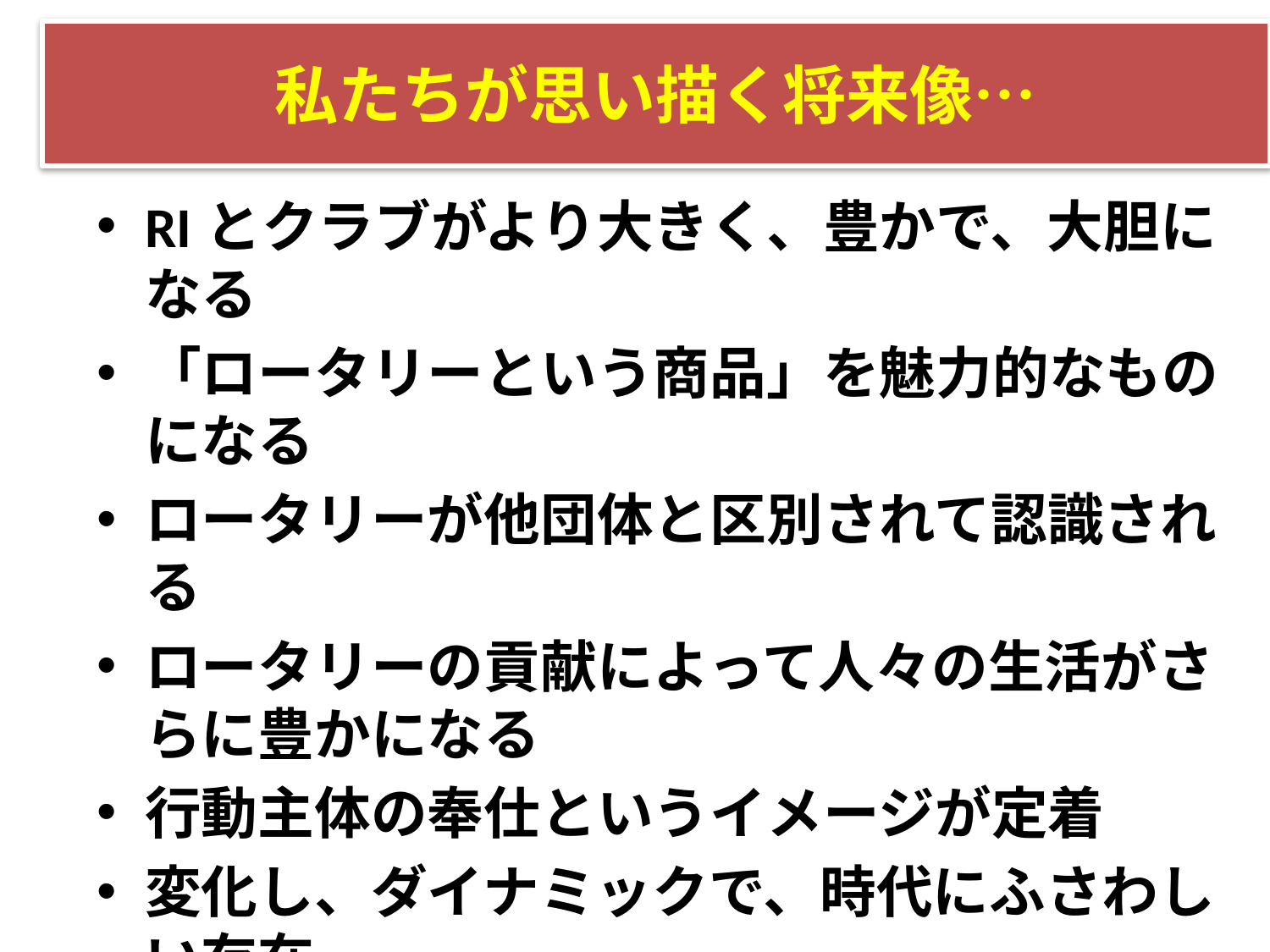

私たちが思い描く将来像…
RIとクラブがより大きく、豊かで、大胆になる
「ロータリーという商品」を魅力的なものになる
ロータリーが他団体と区別されて認識される
ロータリーの貢献によって人々の生活がさらに豊かになる
行動主体の奉仕というイメージが定着
変化し、ダイナミックで、時代にふさわしい存在
世界で最も優れた市民団体となる